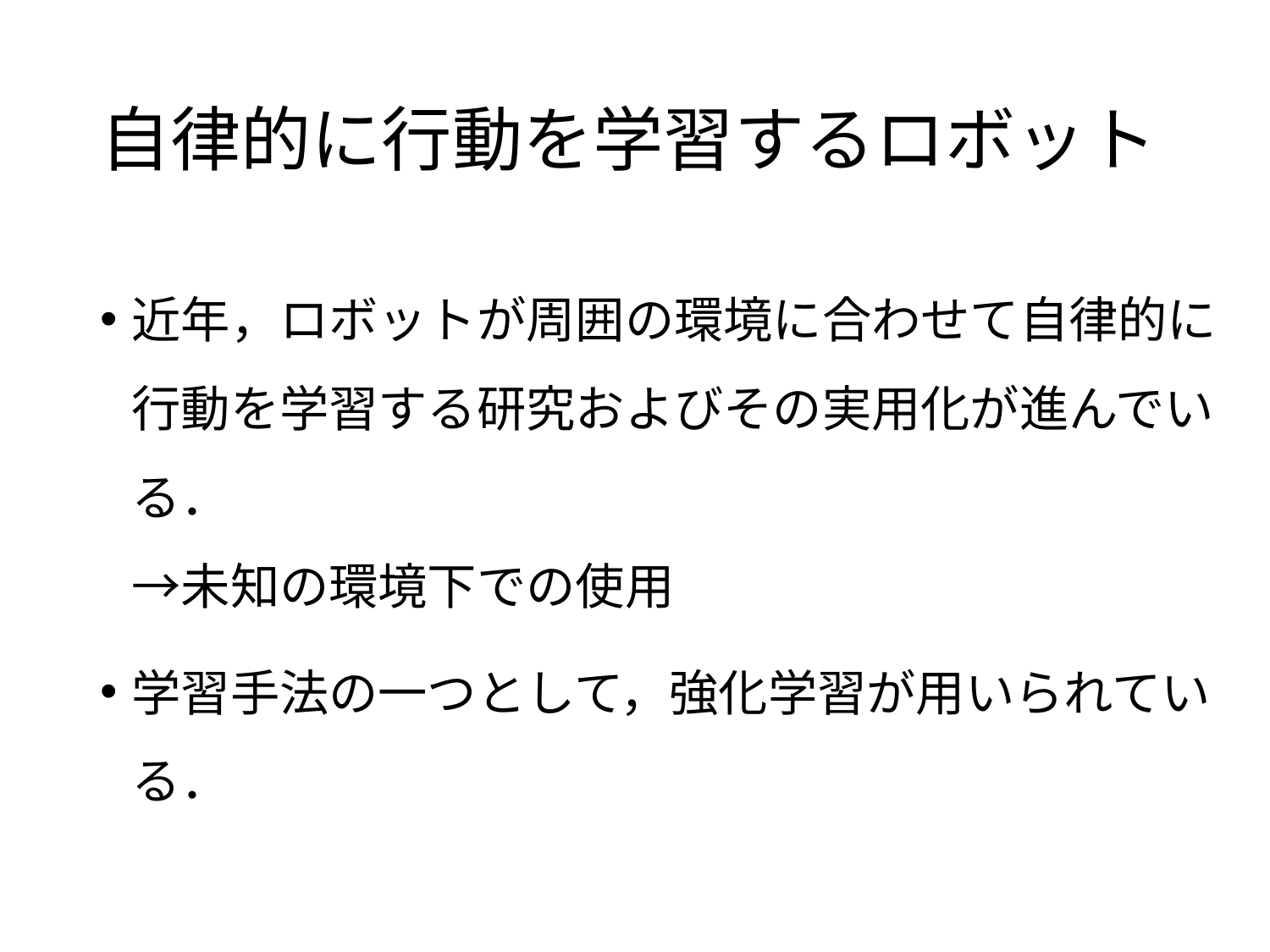

# 自律的に行動を学習するロボット
近年，ロボットが周囲の環境に合わせて自律的に
行動を学習する研究およびその実用化が進んでいる．
→未知の環境下での使用
学習手法の一つとして，強化学習が用いられている．